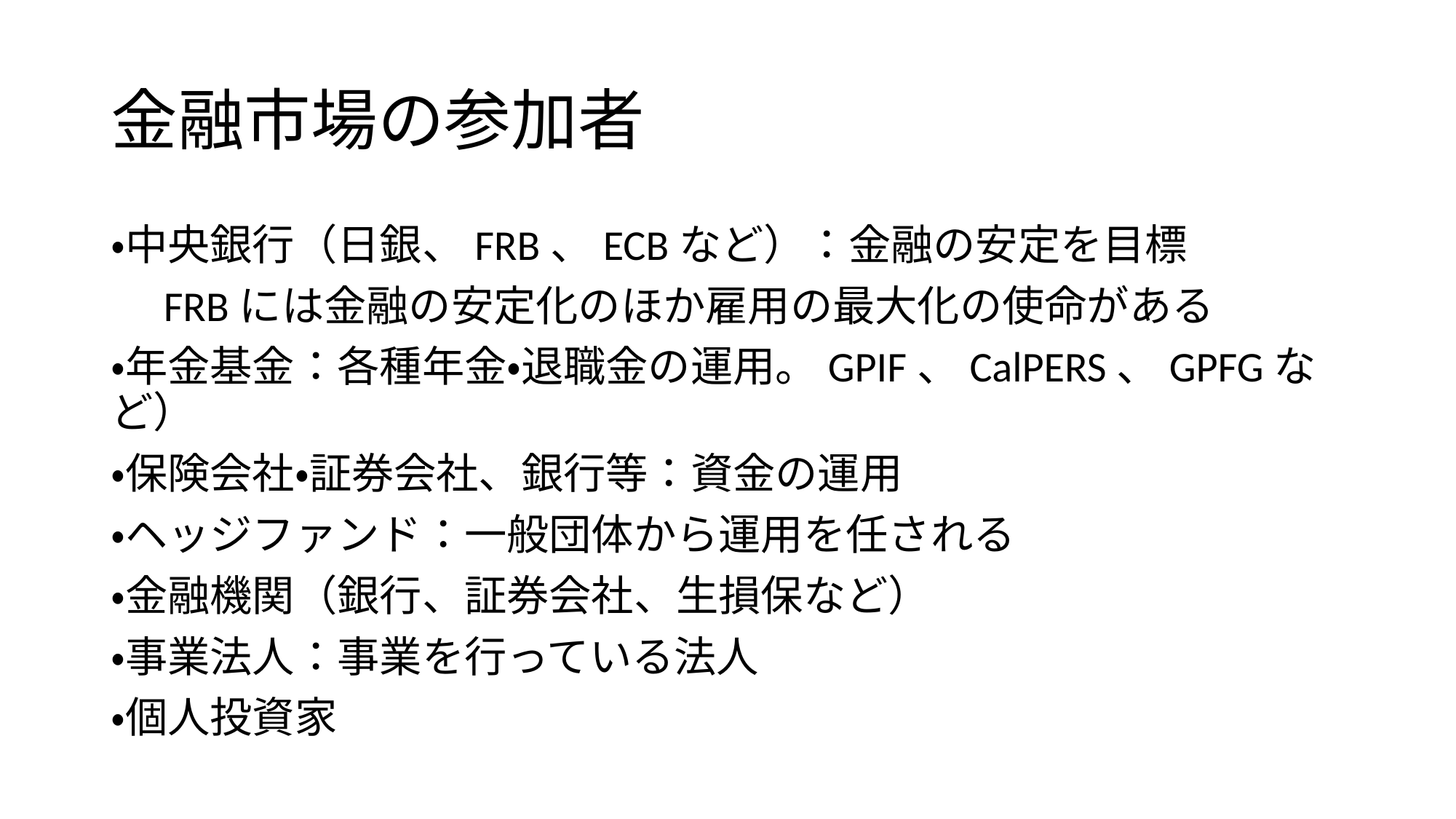

# 金融市場の参加者
・中央銀行（日銀、FRB、ECBなど）：金融の安定を目標
　FRBには金融の安定化のほか雇用の最大化の使命がある
・年金基金：各種年金・退職金の運用。GPIF、CalPERS、GPFGなど）
・保険会社・証券会社、銀行等：資金の運用
・ヘッジファンド：一般団体から運用を任される
・金融機関（銀行、証券会社、生損保など）
・事業法人：事業を行っている法人
・個人投資家